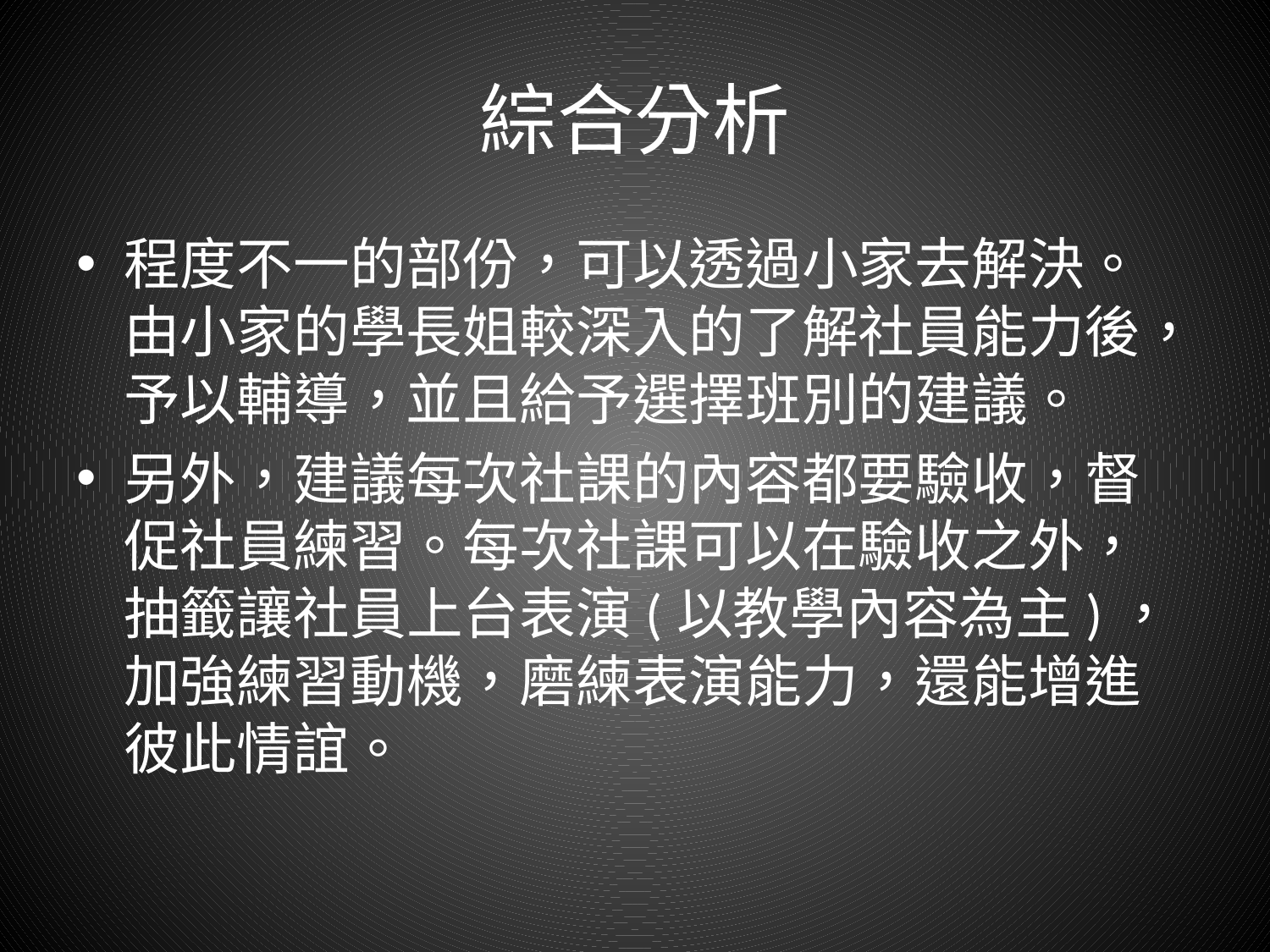

# 綜合分析
程度不一的部份，可以透過小家去解決。由小家的學長姐較深入的了解社員能力後，予以輔導，並且給予選擇班別的建議。
另外，建議每次社課的內容都要驗收，督促社員練習。每次社課可以在驗收之外，抽籤讓社員上台表演(以教學內容為主)，加強練習動機，磨練表演能力，還能增進彼此情誼。